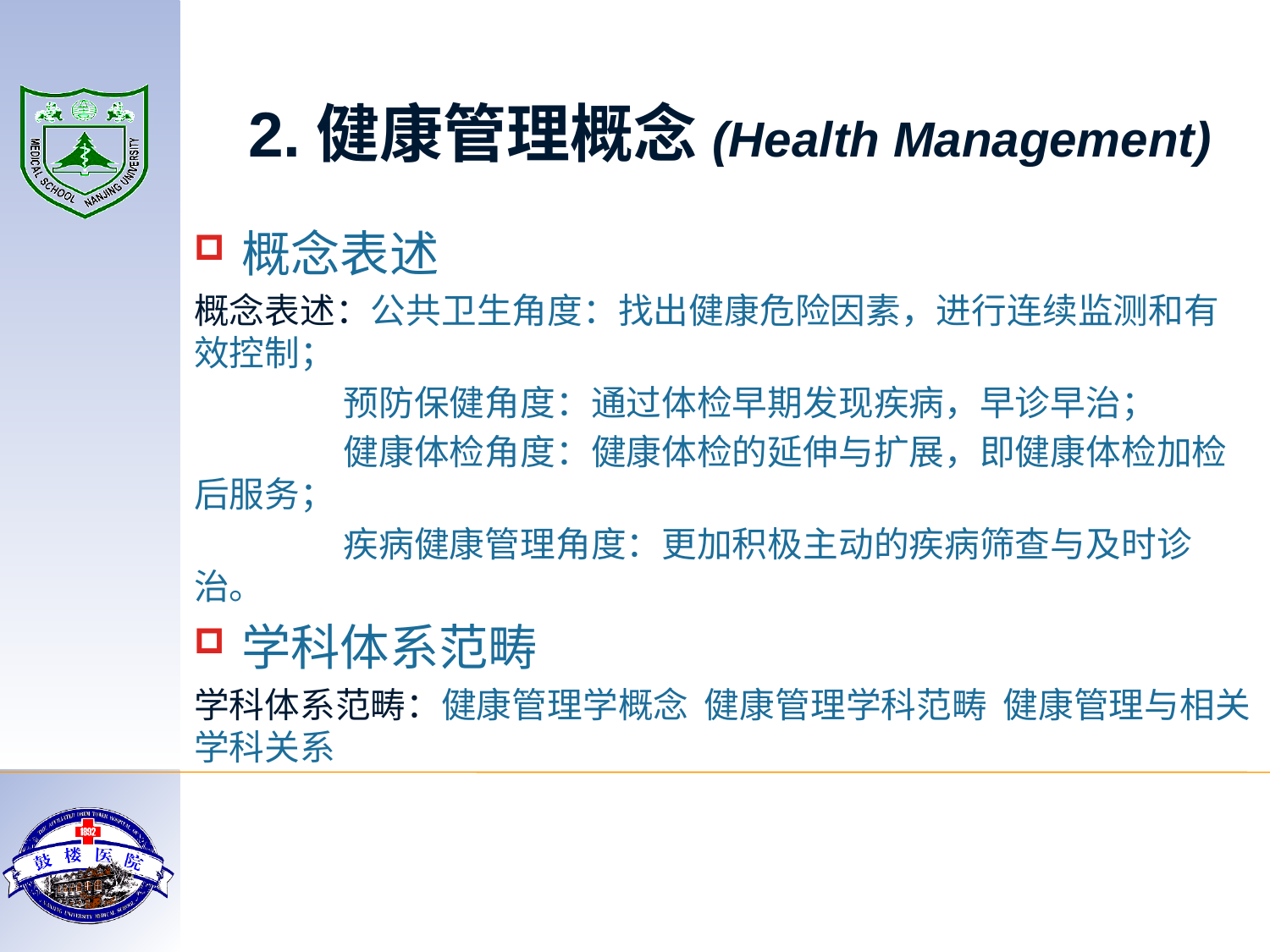

# 2.健康管理概念(Health Management)
概念表述
概念表述：公共卫生角度：找出健康危险因素，进行连续监测和有效控制；
                  预防保健角度：通过体检早期发现疾病，早诊早治；
                  健康体检角度：健康体检的延伸与扩展，即健康体检加检后服务；
                  疾病健康管理角度：更加积极主动的疾病筛查与及时诊治。
学科体系范畴
学科体系范畴：健康管理学概念  健康管理学科范畴  健康管理与相关学科关系